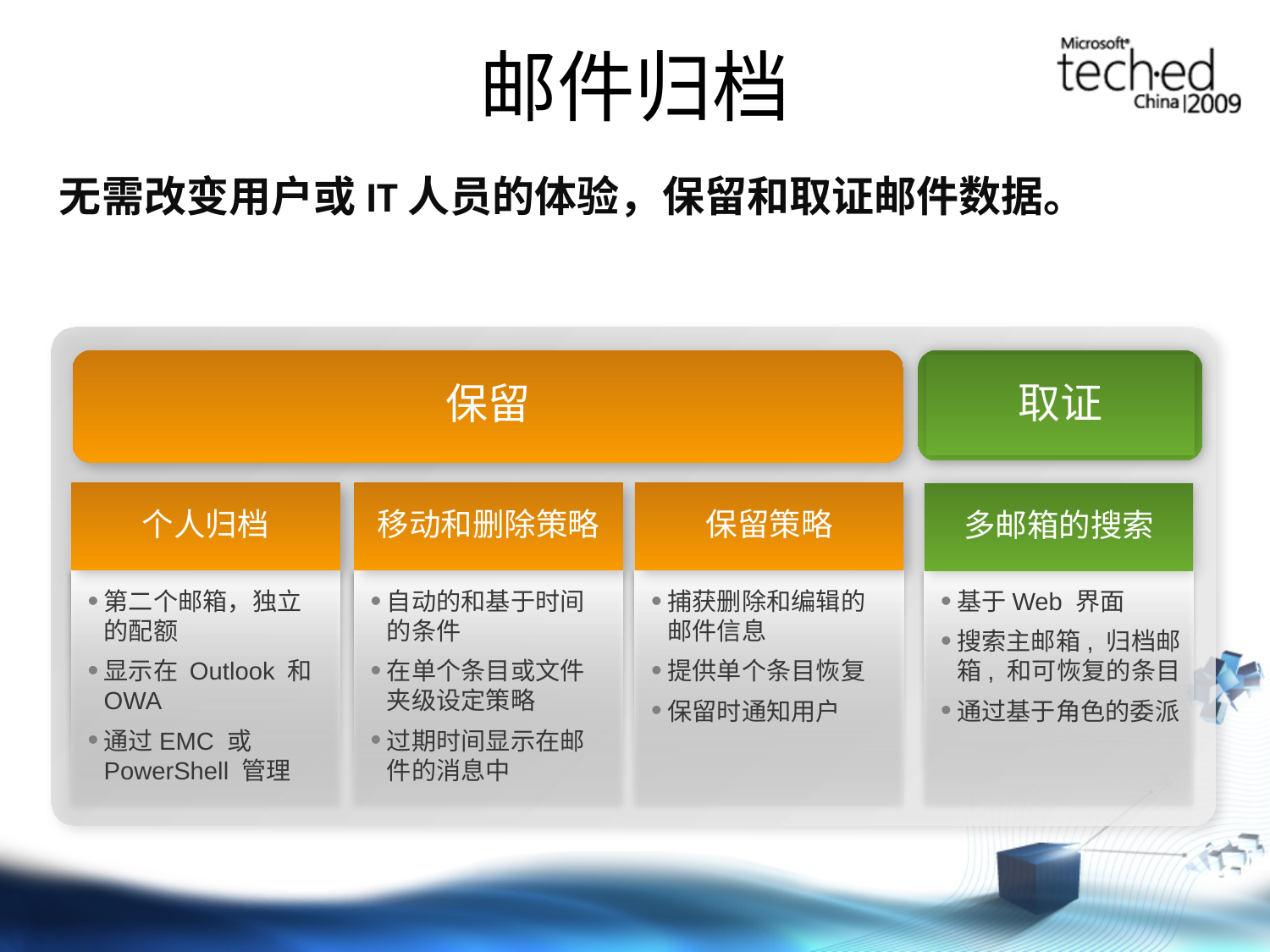

# 邮件归档
无需改变用户或IT人员的体验，保留和取证邮件数据。

保留

取证
个人归档
移动和删除策略
保留策略
多邮箱的搜索

第二个邮箱，独立的配额
显示在 Outlook 和OWA
通过EMC 或 PowerShell 管理
自动的和基于时间的条件
在单个条目或文件夹级设定策略
过期时间显示在邮件的消息中

捕获删除和编辑的邮件信息
提供单个条目恢复
保留时通知用户
基于Web 界面
搜索主邮箱, 归档邮箱, 和可恢复的条目
通过基于角色的委派